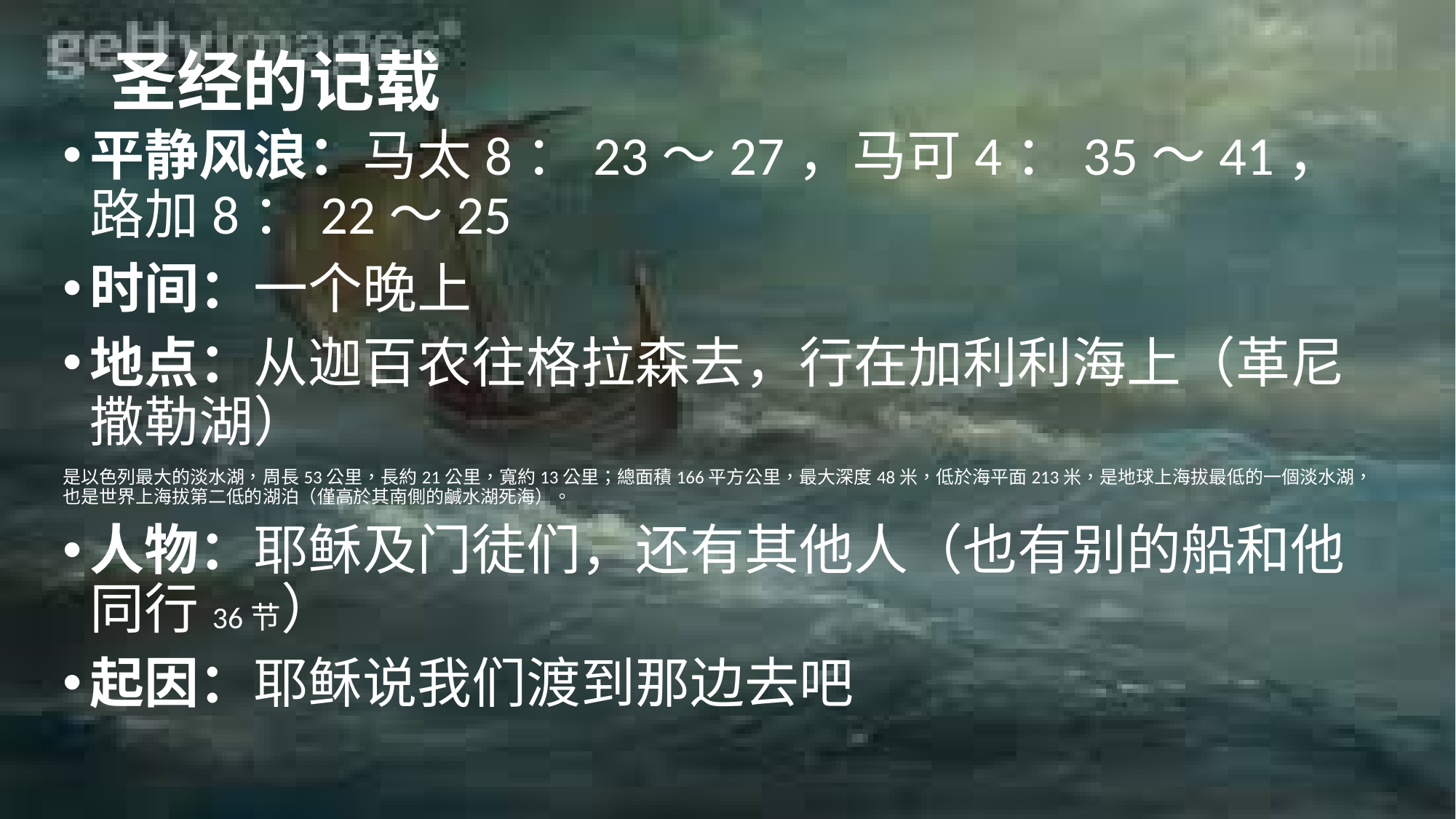

# 圣经的记载
平静风浪：马太8：23～27，马可4：35～41，路加8：22～25
时间：一个晚上
地点：从迦百农往格拉森去，行在加利利海上（革尼撒勒湖）
是以色列最大的淡水湖，周長53公里，長約21公里，寬約13公里；總面積166平方公里，最大深度48米，低於海平面213米，是地球上海拔最低的一個淡水湖，也是世界上海拔第二低的湖泊（僅高於其南側的鹹水湖死海）。
人物：耶稣及门徒们，还有其他人（也有别的船和他同行36节）
起因：耶稣说我们渡到那边去吧